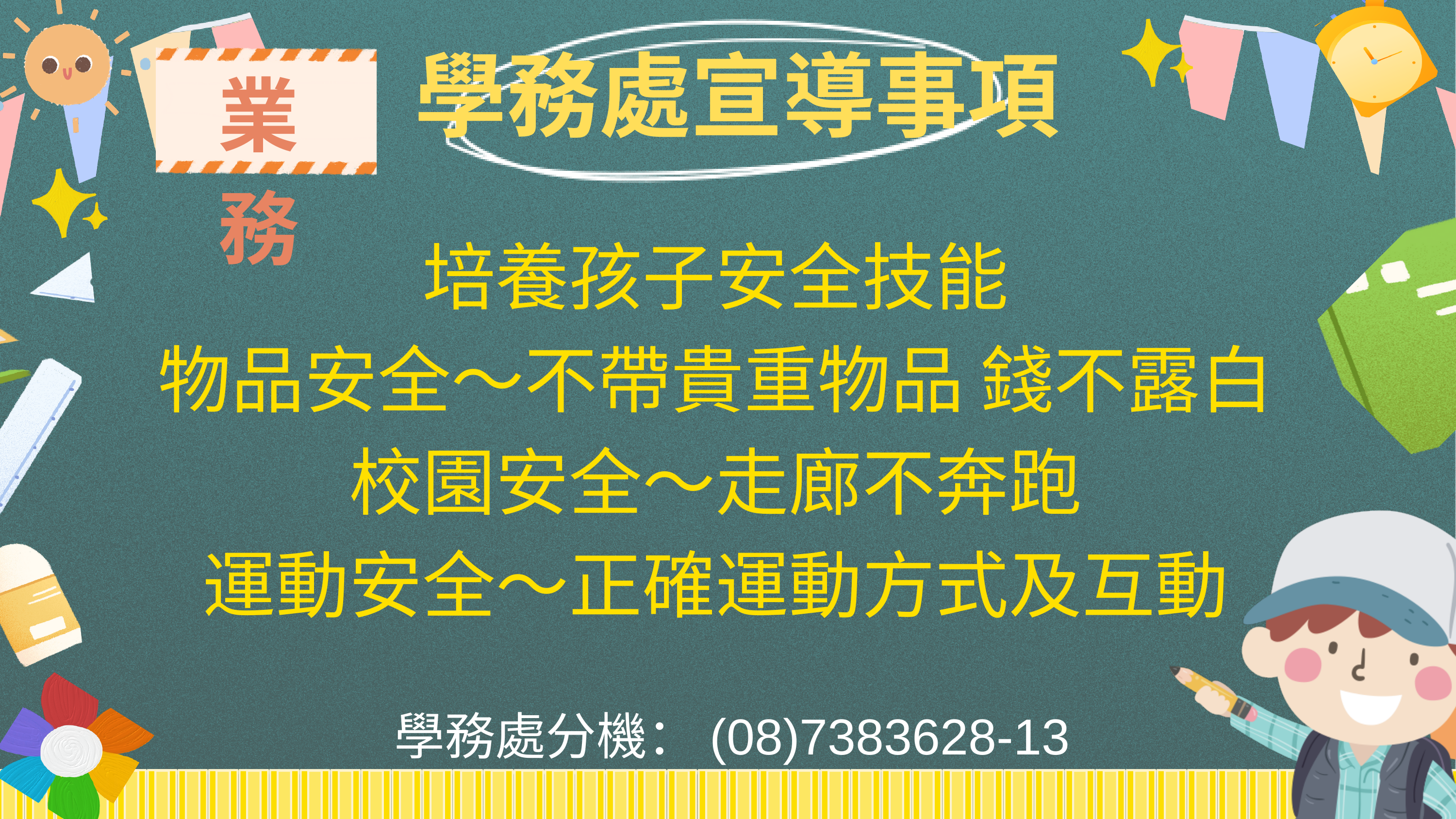

業務

 學務處宣導事項

培養孩子安全技能
物品安全～不帶貴重物品 錢不露白
校園安全～走廊不奔跑
運動安全～正確運動方式及互動

學務處分機：(08)7383628-13